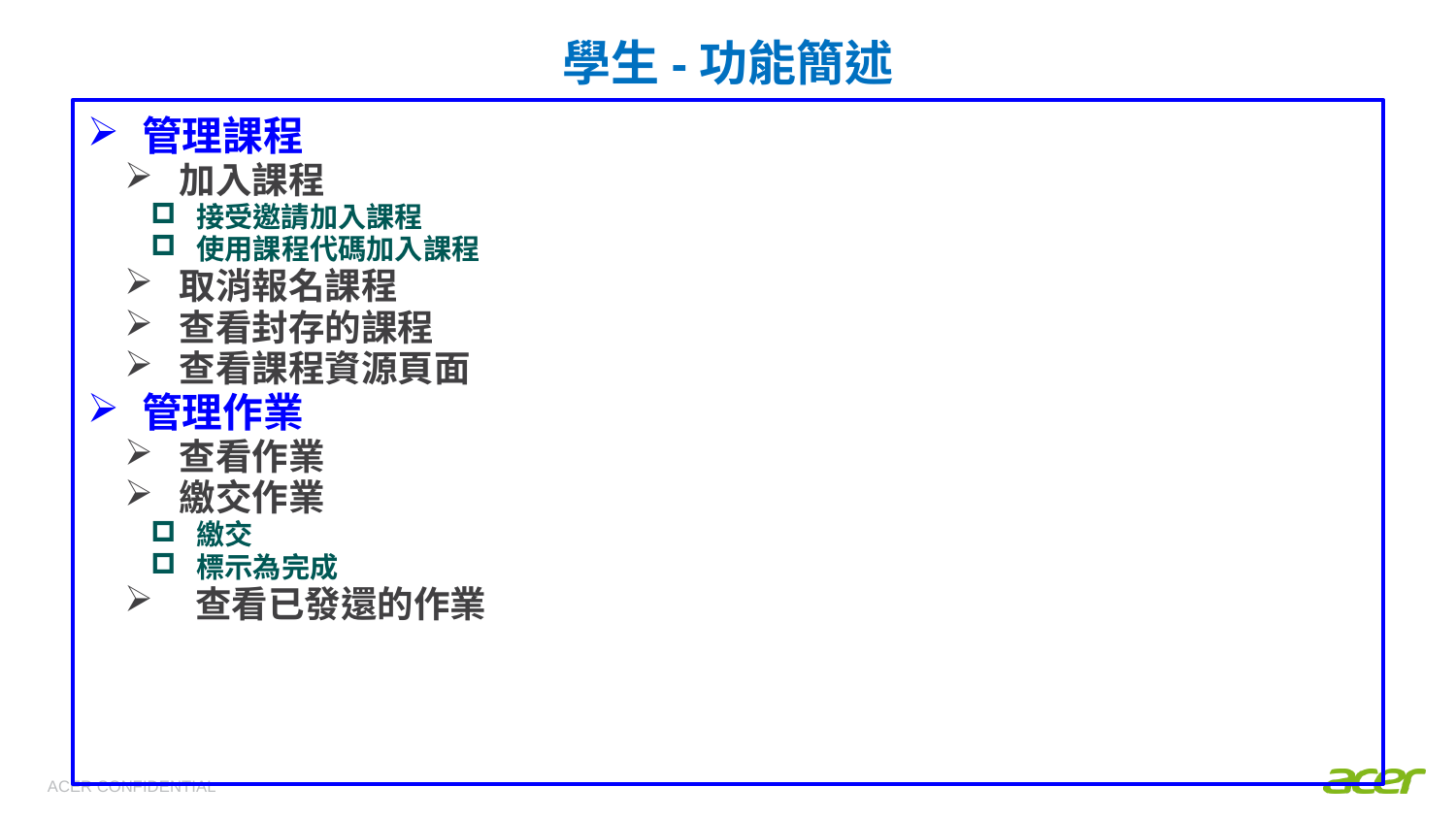

# 學生-功能簡述
管理課程
加入課程
接受邀請加入課程
使用課程代碼加入課程
取消報名課程
查看封存的課程
查看課程資源頁面
管理作業
查看作業
繳交作業
繳交
標示為完成
  查看已發還的作業